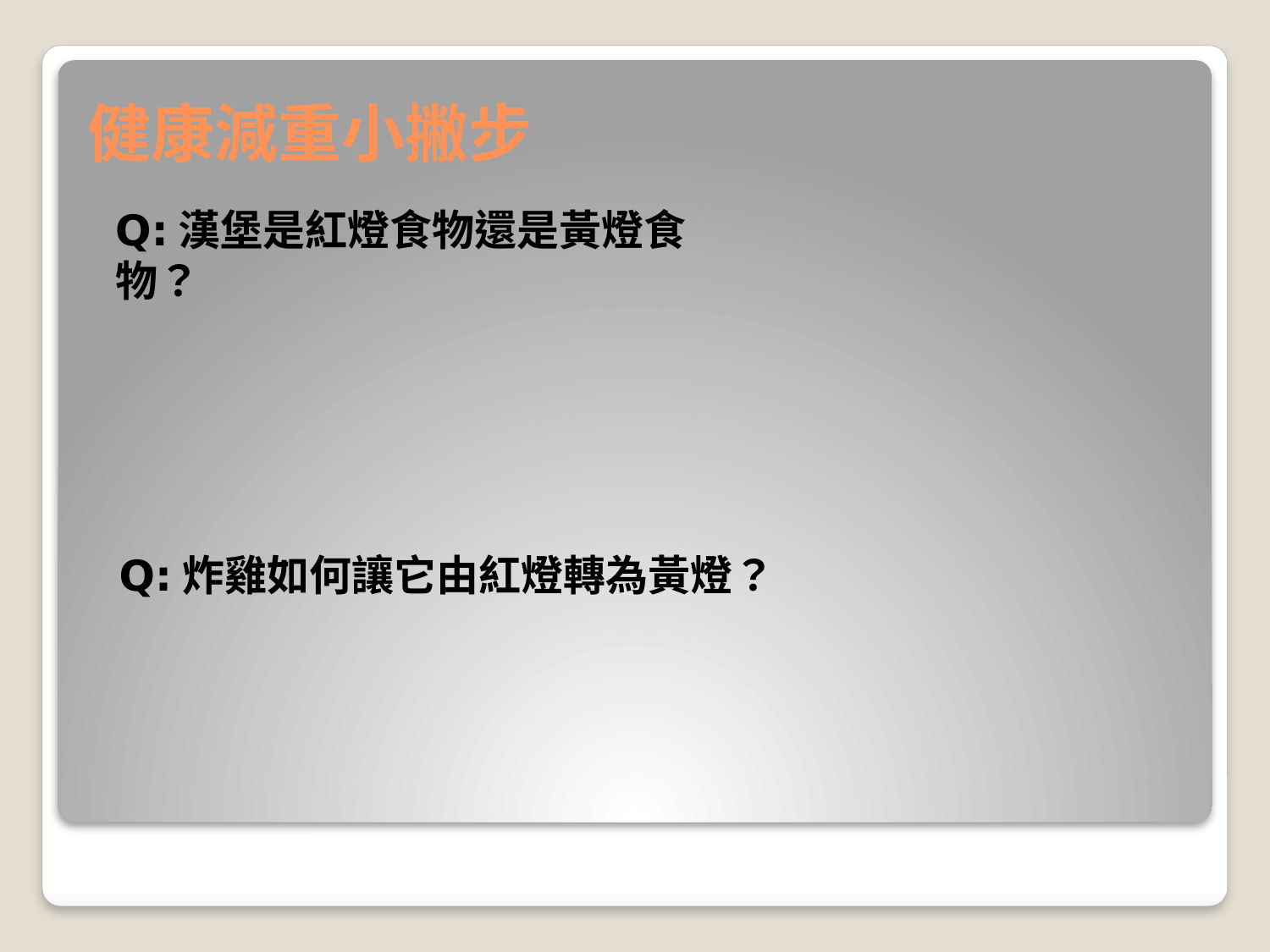

# 健康減重小撇步
Q:漢堡是紅燈食物還是黃燈食物？
Q:炸雞如何讓它由紅燈轉為黃燈？